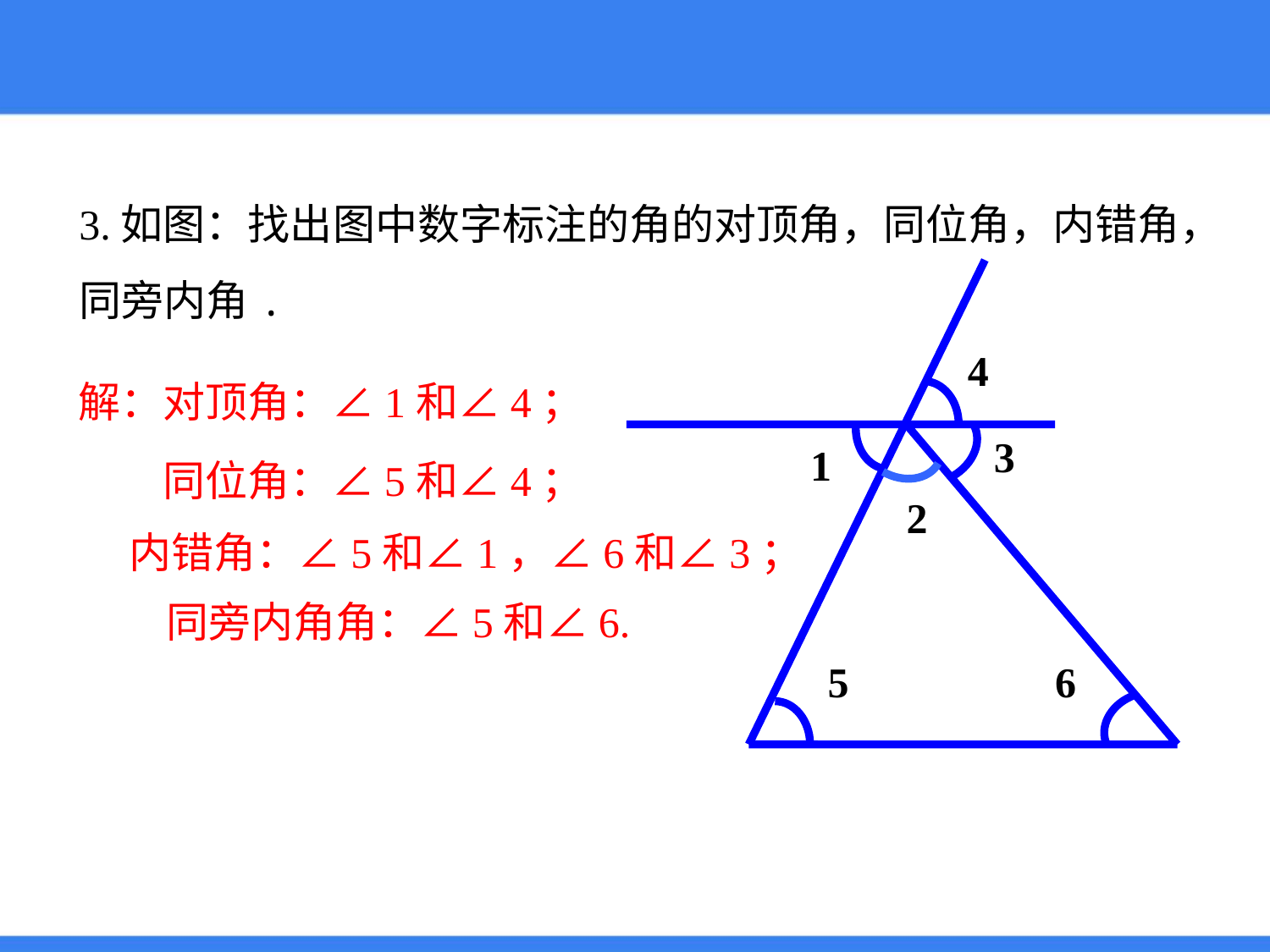

3.如图：找出图中数字标注的角的对顶角，同位角，内错角，同旁内角.

4

3

1

2
5
6

解：对顶角：∠1和∠4；
同位角：∠5和∠4；
内错角：∠5和∠1，∠6和∠3；
同旁内角角：∠5和∠6.